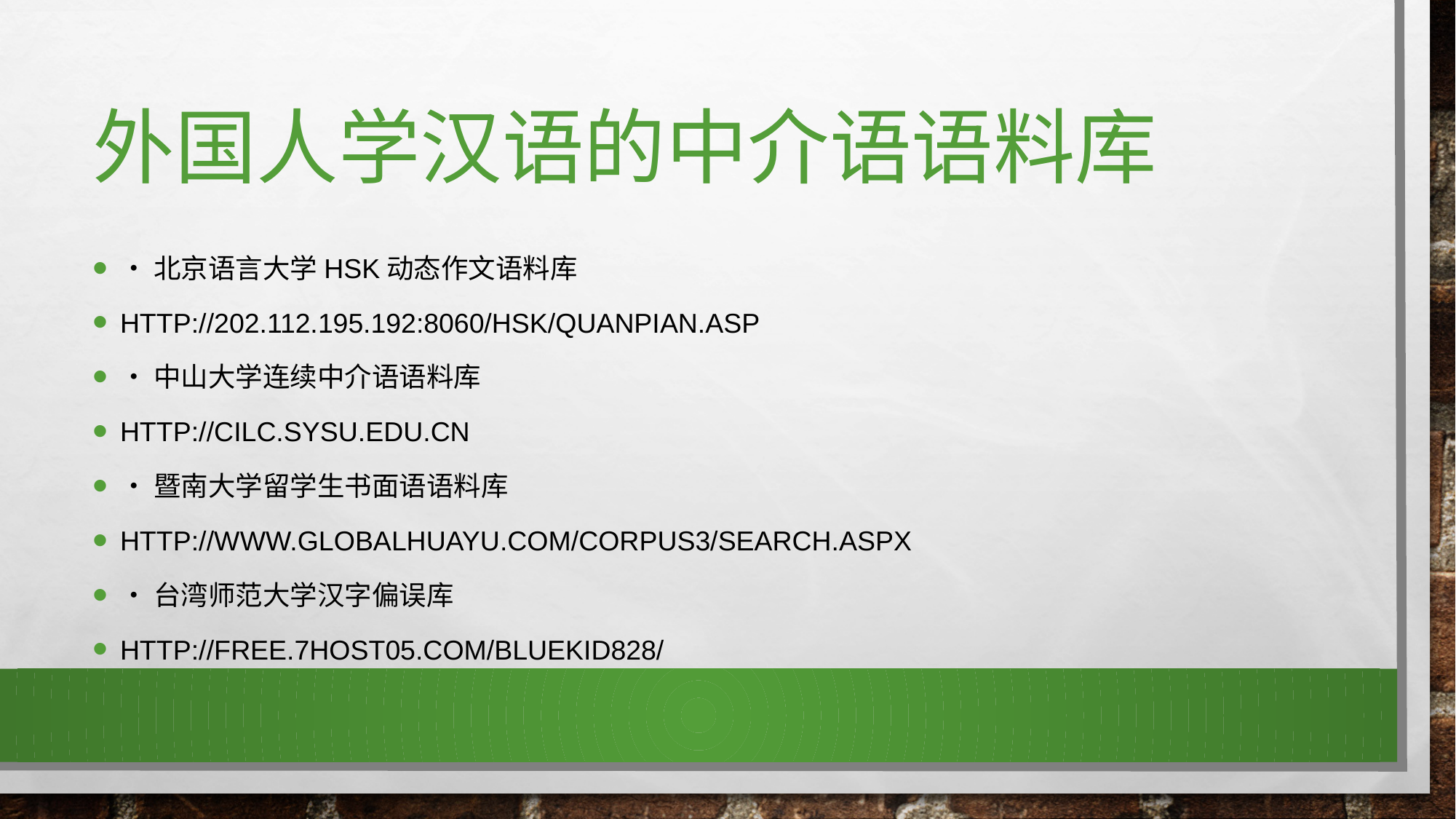

# 外国人学汉语的中介语语料库
•北京语言大学HSK动态作文语料库
http://202.112.195.192:8060/hsk/quanpian.asp
•中山大学连续中介语语料库
http://cilc.sysu.edu.cn
•暨南大学留学生书面语语料库
http://www.globalhuayu.com/corpus3/Search.aspx
•台湾师范大学汉字偏误库
http://free.7host05.com/bluekid828/